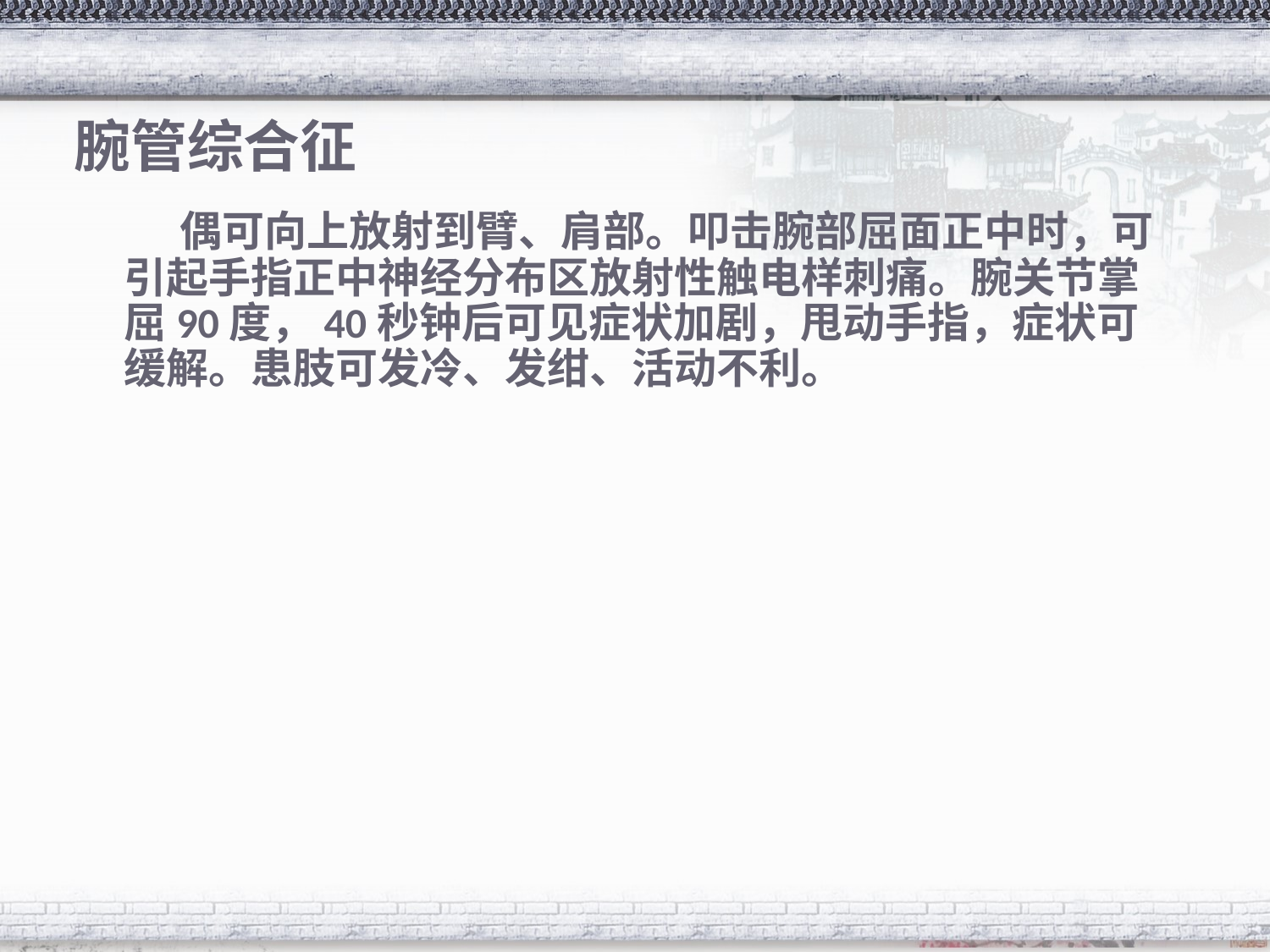

# 腕管综合征
          偶可向上放射到臂、肩部。叩击腕部屈面正中时，可引起手指正中神经分布区放射性触电样刺痛。腕关节掌屈90度，40秒钟后可见症状加剧，甩动手指，症状可缓解。患肢可发冷、发绀、活动不利。